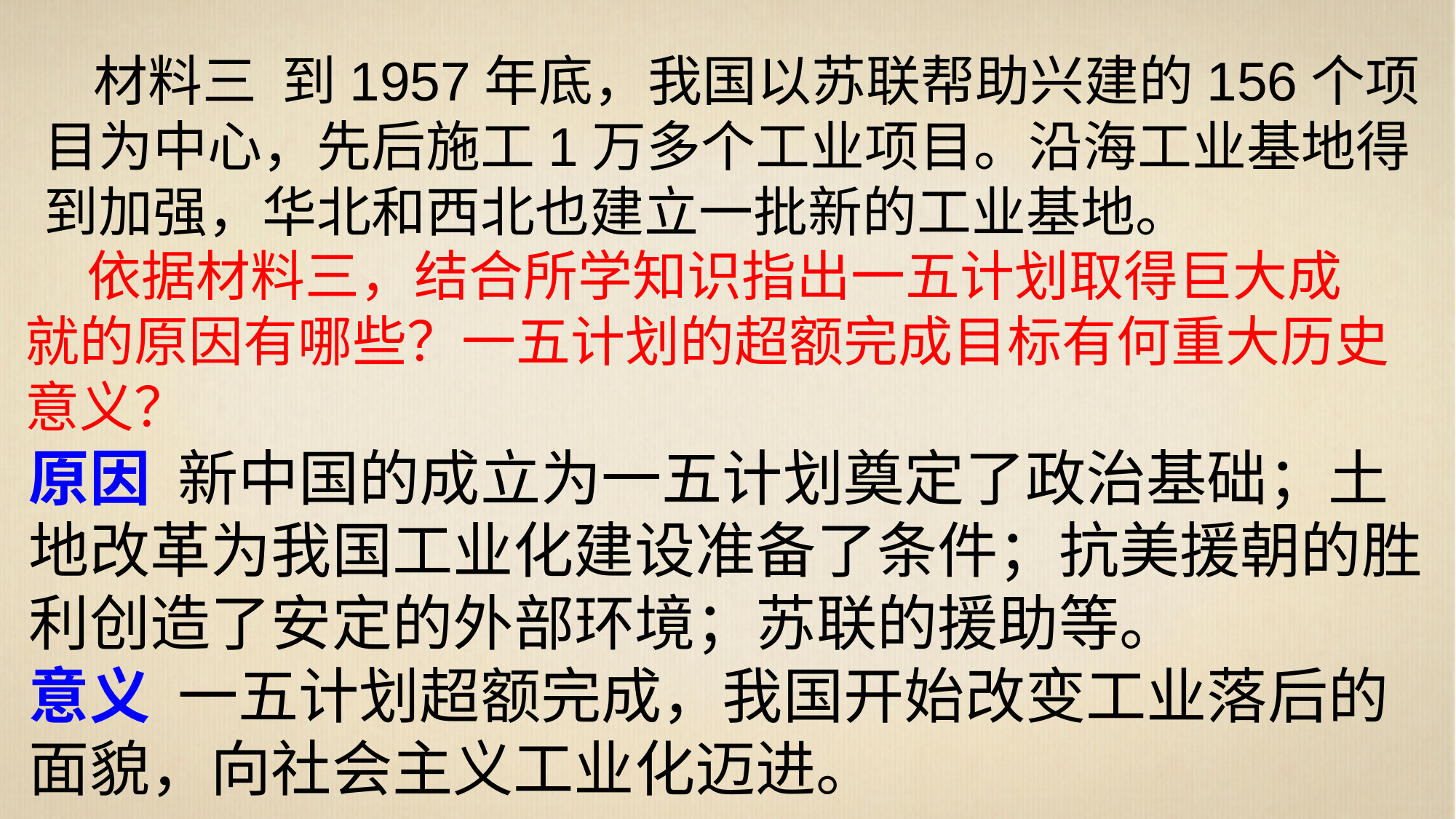

材料三  到1957年底，我国以苏联帮助兴建的156个项目为中心，先后施工1万多个工业项目。沿海工业基地得到加强，华北和西北也建立一批新的工业基地。
    依据材料三，结合所学知识指出一五计划取得巨大成就的原因有哪些？一五计划的超额完成目标有何重大历史意义？
原因  新中国的成立为一五计划奠定了政治基础；土地改革为我国工业化建设准备了条件；抗美援朝的胜利创造了安定的外部环境；苏联的援助等。
意义  一五计划超额完成，我国开始改变工业落后的面貌，向社会主义工业化迈进。